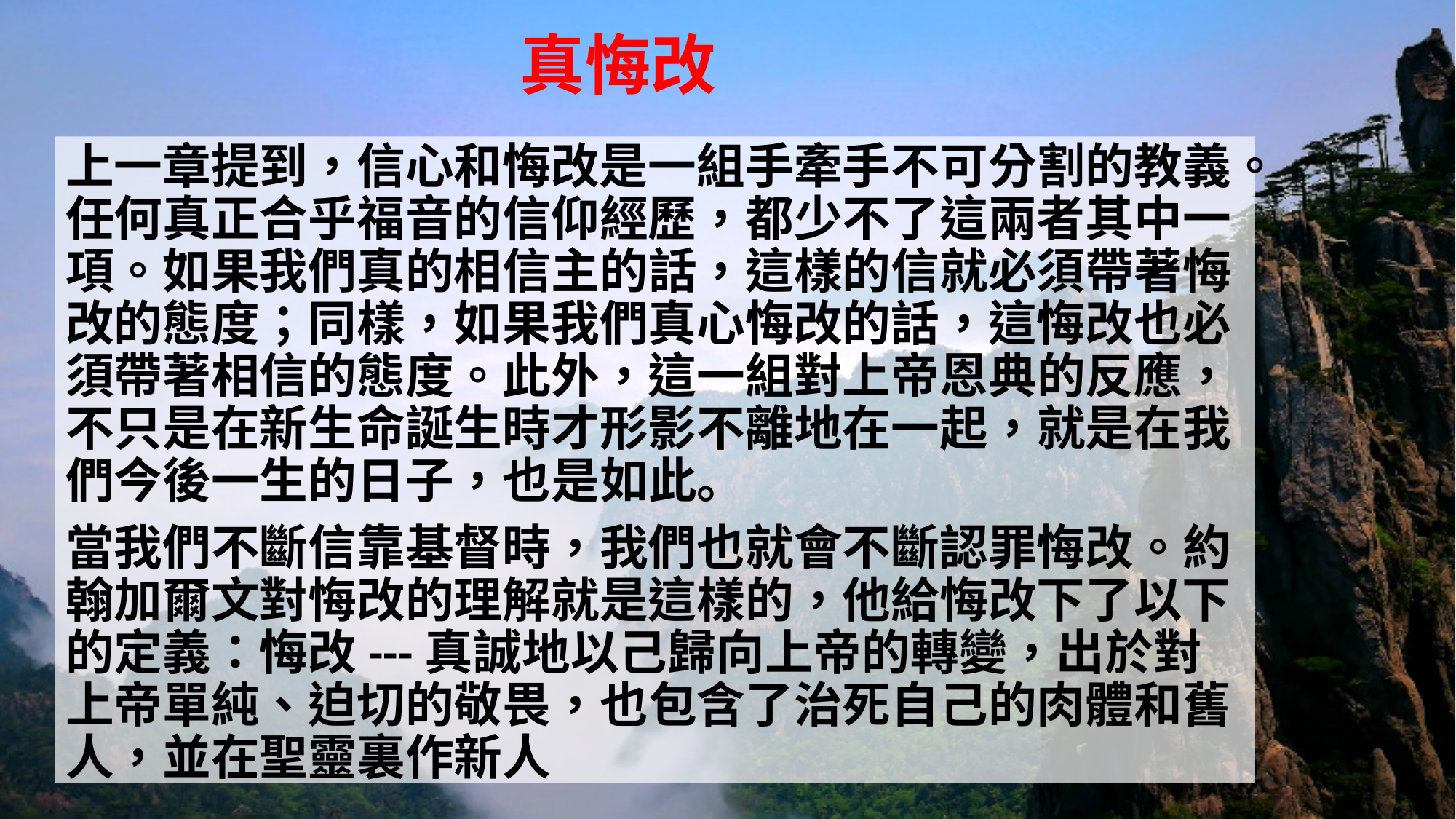

# 真悔改
上一章提到，信心和悔改是一組手牽手不可分割的教義。任何真正合乎福音的信仰經歷，都少不了這兩者其中一項。如果我們真的相信主的話，這樣的信就必須帶著悔改的態度；同樣，如果我們真心悔改的話，這悔改也必須帶著相信的態度。此外，這一組對上帝恩典的反應，不只是在新生命誕生時才形影不離地在一起，就是在我們今後一生的日子，也是如此。
當我們不斷信靠基督時，我們也就會不斷認罪悔改。約翰加爾文對悔改的理解就是這樣的，他給悔改下了以下的定義：悔改---真誠地以己歸向上帝的轉變，出於對上帝單純、迫切的敬畏，也包含了治死自己的肉體和舊人，並在聖靈裏作新人